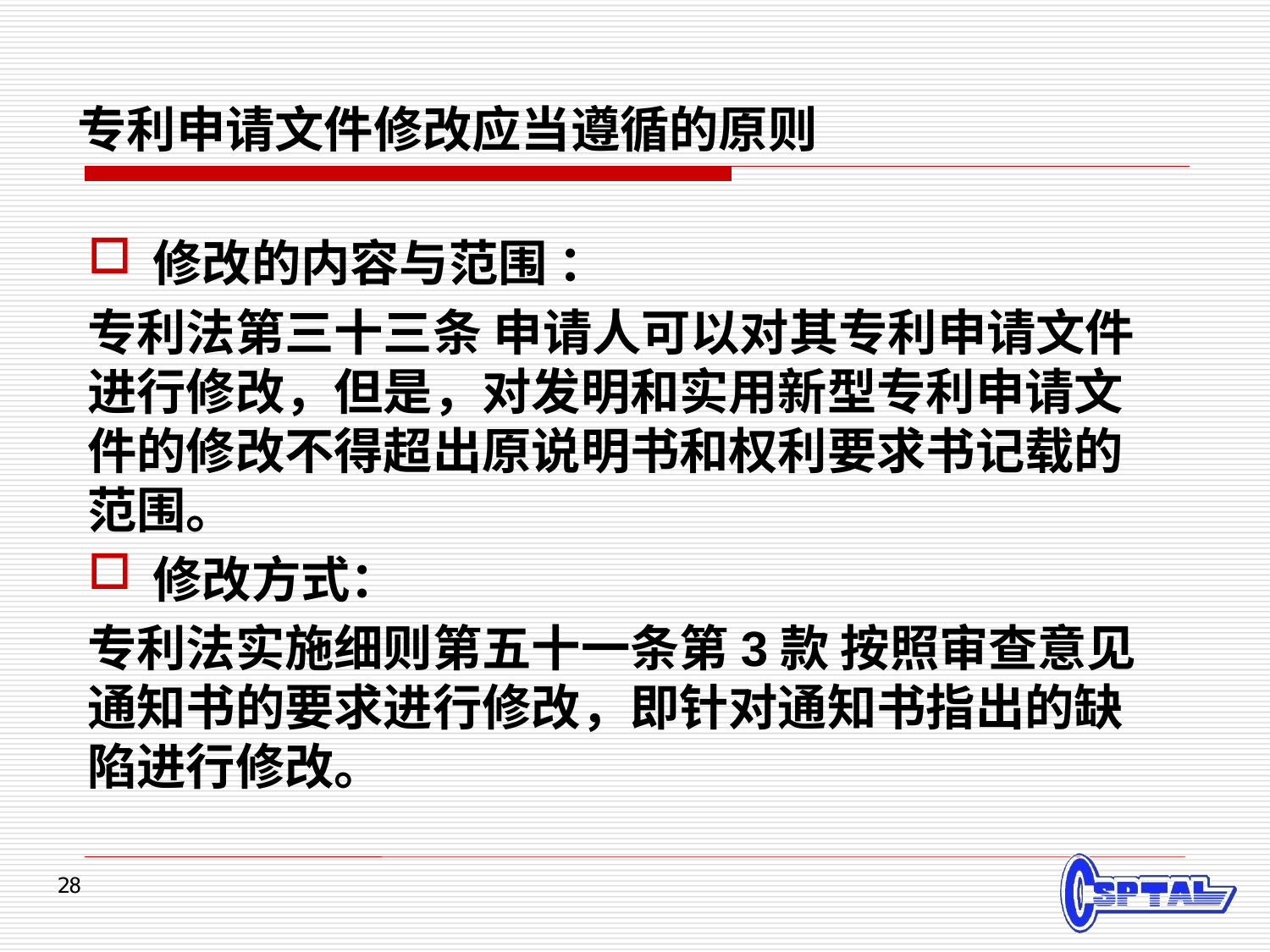

# 专利申请文件修改应当遵循的原则
修改的内容与范围 ：
专利法第三十三条 申请人可以对其专利申请文件进行修改，但是，对发明和实用新型专利申请文件的修改不得超出原说明书和权利要求书记载的范围。
修改方式：
专利法实施细则第五十一条第3款 按照审查意见通知书的要求进行修改，即针对通知书指出的缺陷进行修改。
28